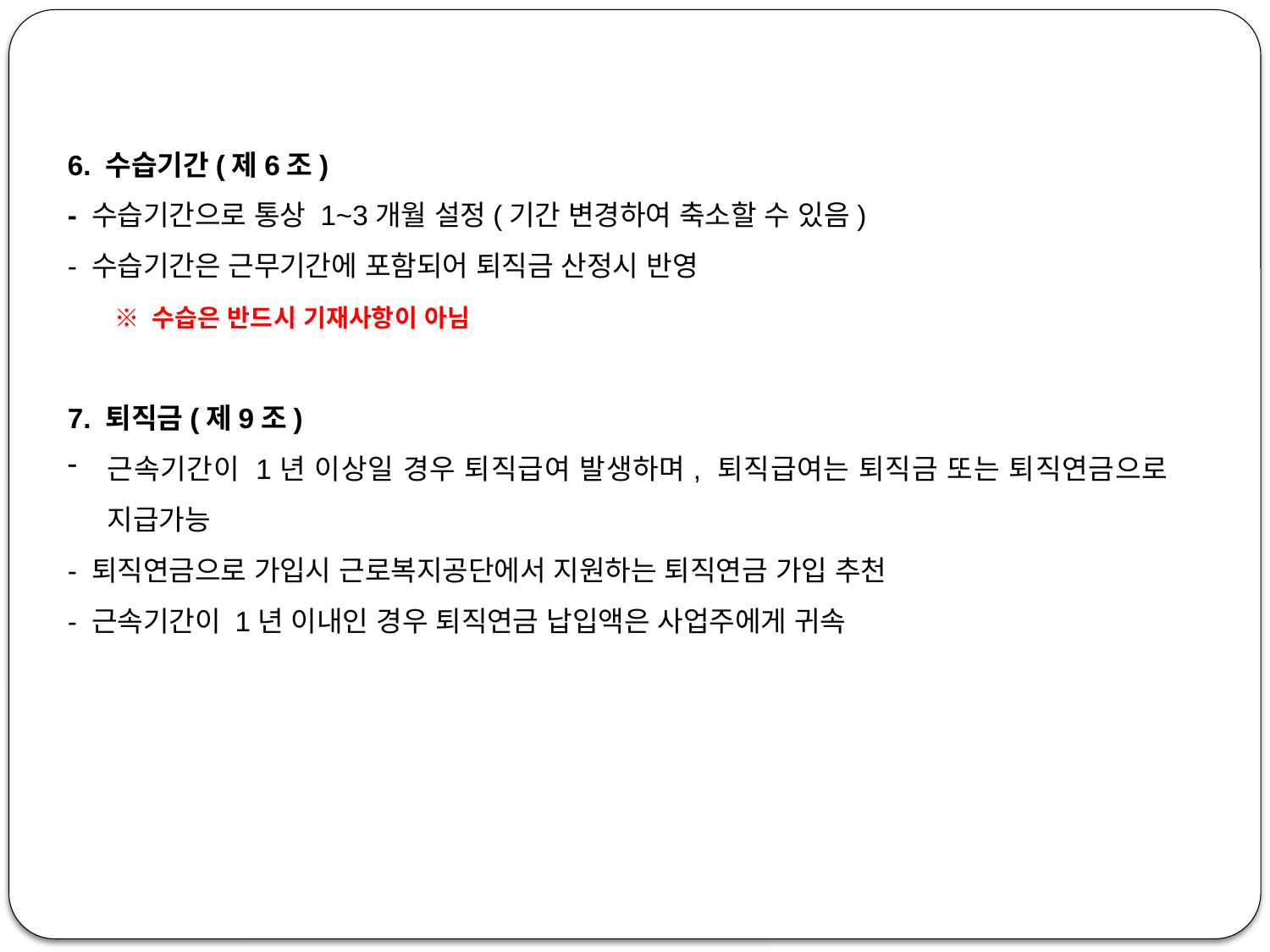

6. 수습기간(제6조)
- 수습기간으로 통상 1~3개월 설정(기간 변경하여 축소할 수 있음)
- 수습기간은 근무기간에 포함되어 퇴직금 산정시 반영
      ※ 수습은 반드시 기재사항이 아님

7. 퇴직금(제9조)
근속기간이 1년 이상일 경우 퇴직급여 발생하며, 퇴직급여는 퇴직금 또는 퇴직연금으로 지급가능
- 퇴직연금으로 가입시 근로복지공단에서 지원하는 퇴직연금 가입 추천
- 근속기간이 1년 이내인 경우 퇴직연금 납입액은 사업주에게 귀속